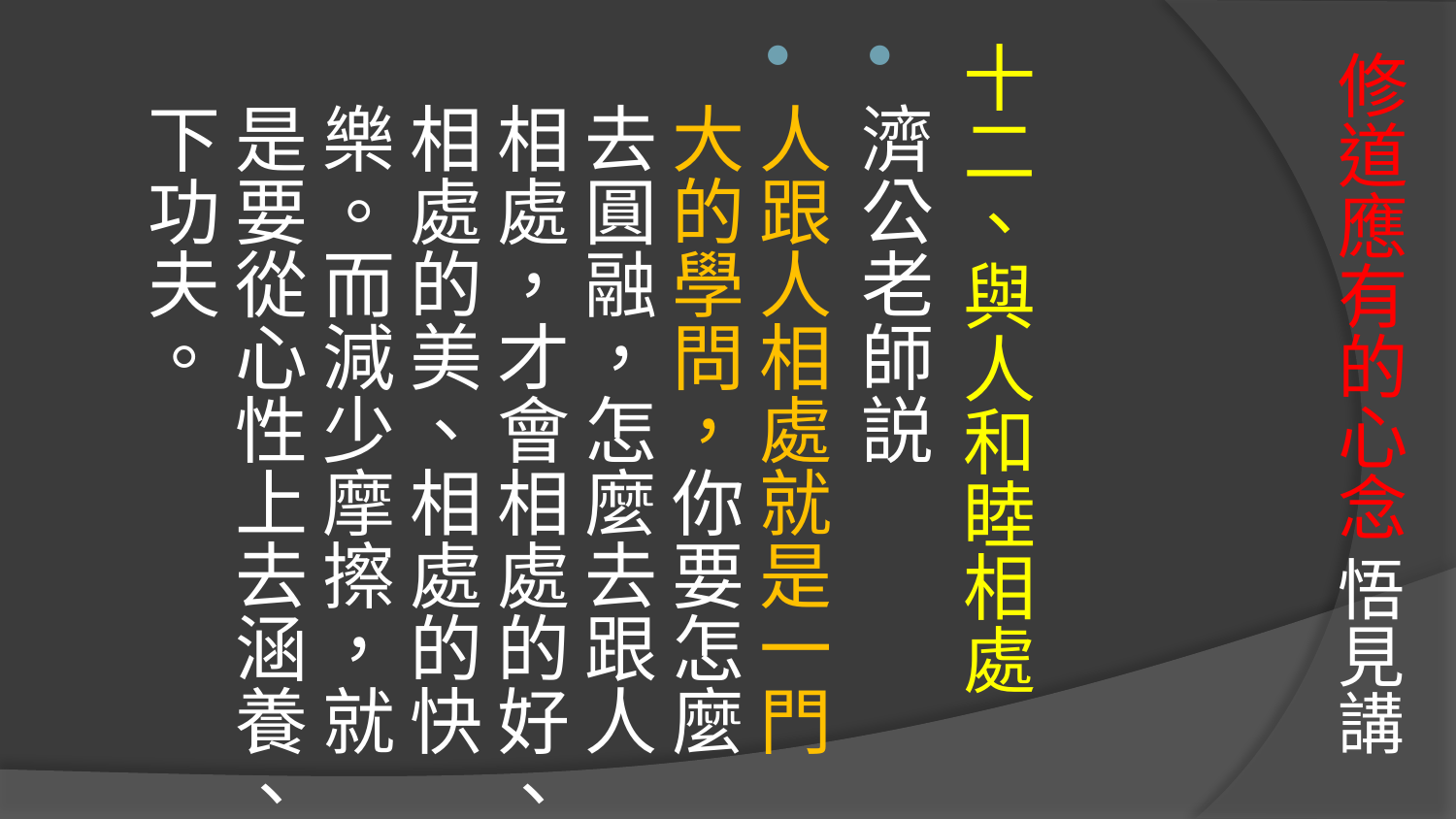

# 修道應有的心念 悟見講
十二、與人和睦相處
濟公老師説
人跟人相處就是一門大的學問，你要怎麼去圓融，怎麼去跟人相處，才會相處的好、相處的美、相處的快樂。而減少摩擦，就是要從心性上去涵養、下功夫。